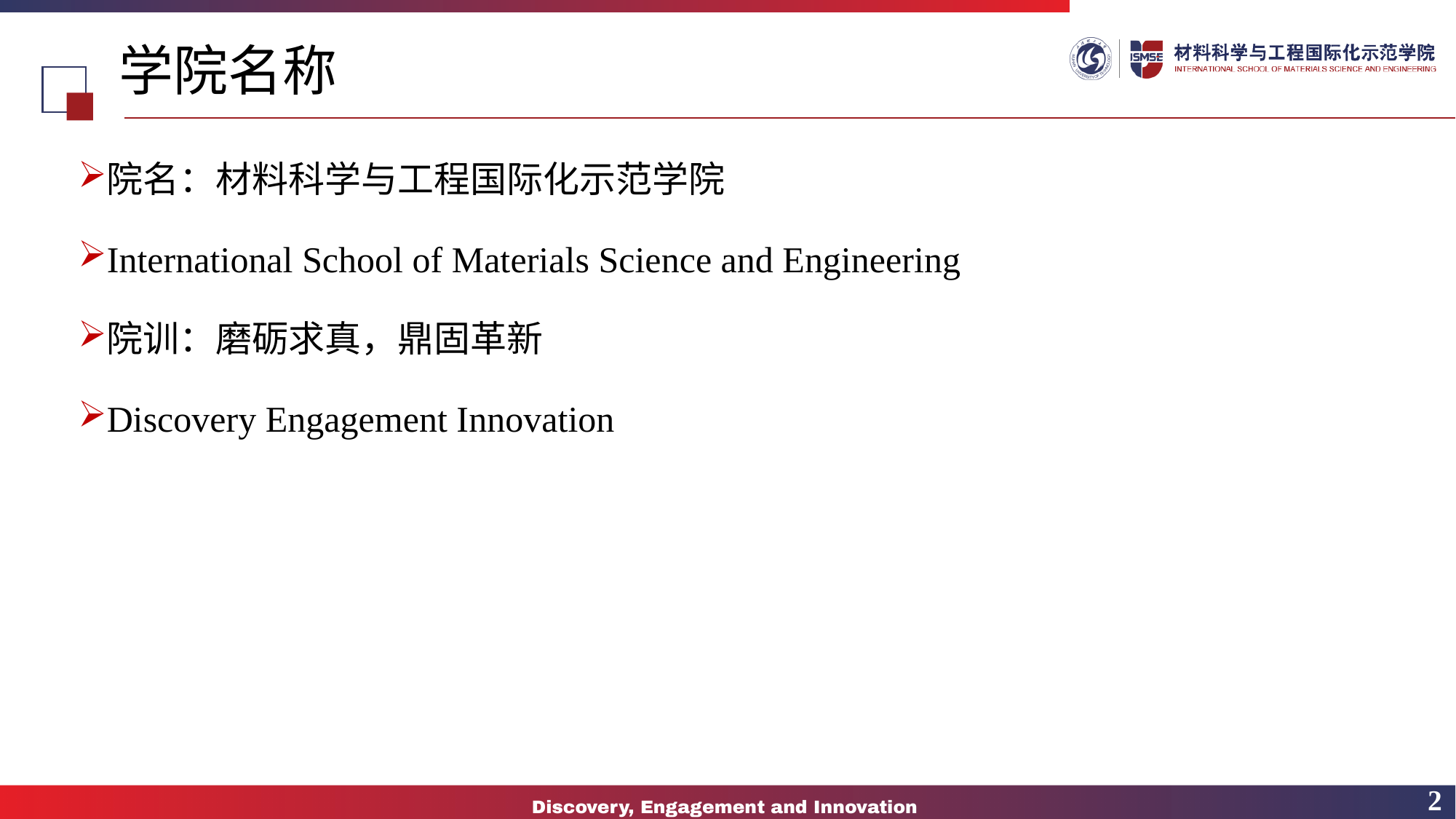

# 学院名称
院名：材料科学与工程国际化示范学院
International School of Materials Science and Engineering
院训：磨砺求真，鼎固革新
Discovery Engagement Innovation

2